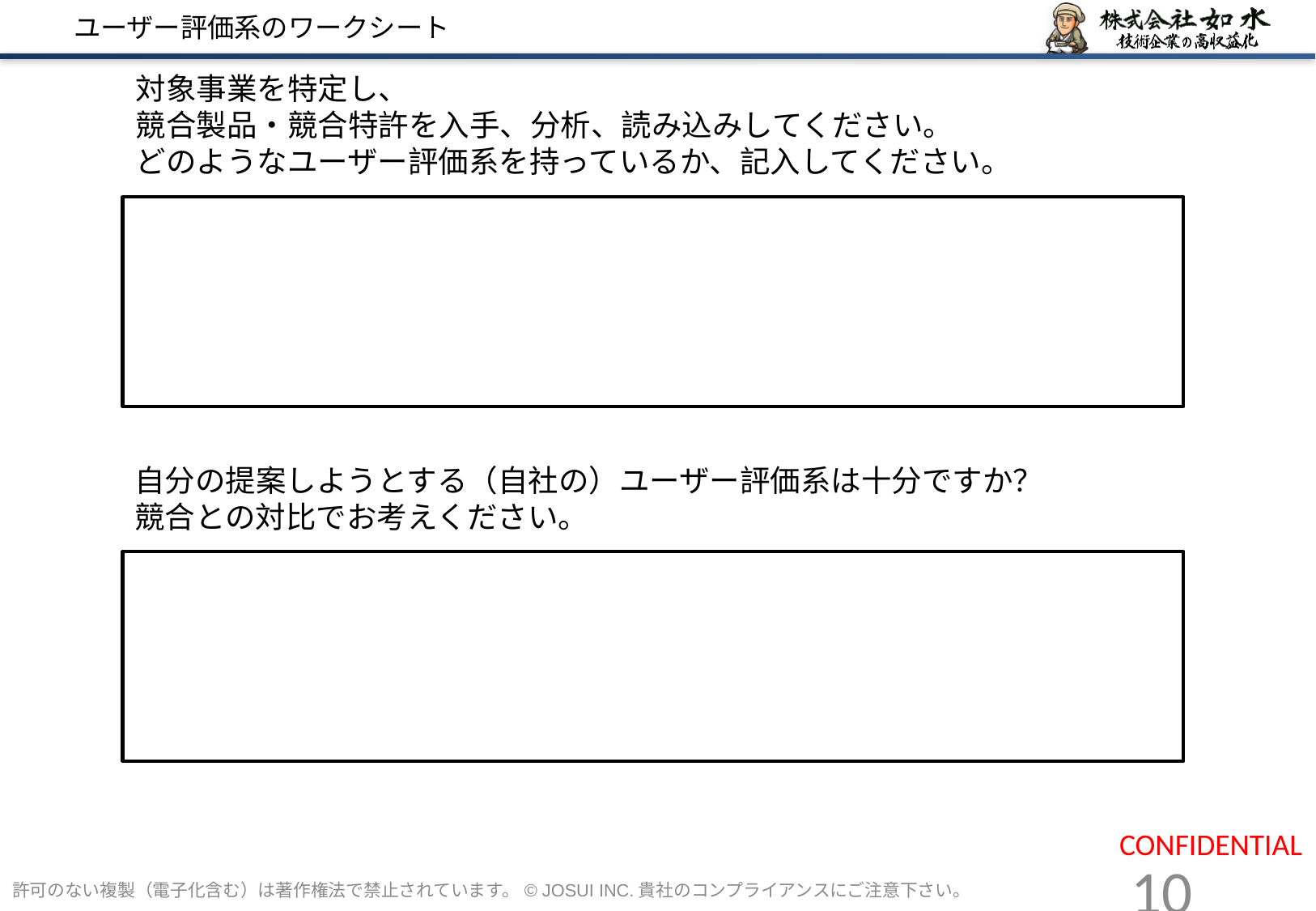

# ユーザー評価系のワークシート
対象事業を特定し、
競合製品・競合特許を入手、分析、読み込みしてください。
どのようなユーザー評価系を持っているか、記入してください。

自分の提案しようとする（自社の）ユーザー評価系は十分ですか？
競合との対比でお考えください。

許可のない複製（電子化含む）は著作権法で禁止されています。© JOSUI INC.貴社のコンプライアンスにご注意下さい。
10